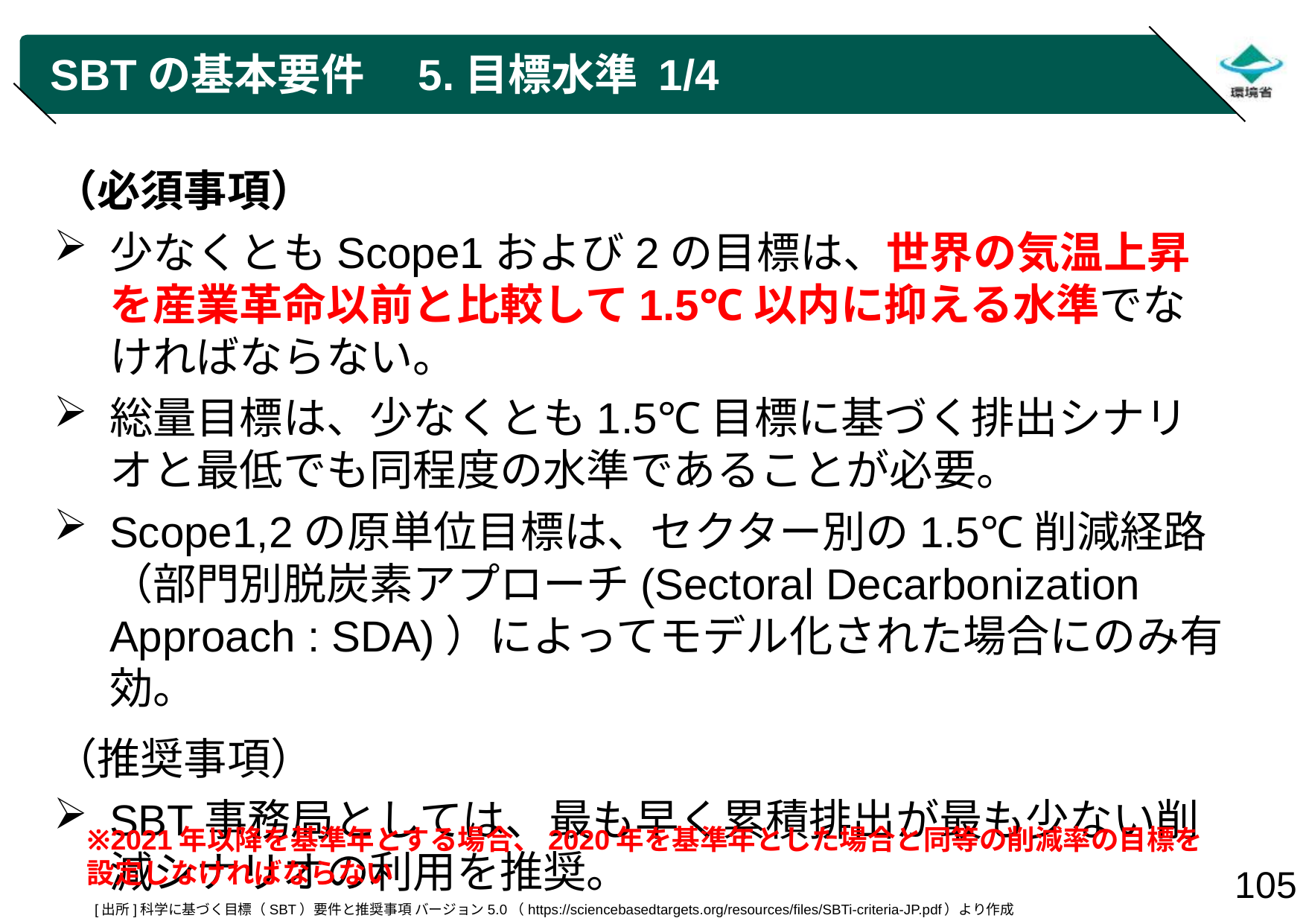

# SBTの基本要件　5.目標水準 1/4
（必須事項）
少なくともScope1および2の目標は、世界の気温上昇を産業革命以前と比較して1.5℃以内に抑える水準でなければならない。
総量目標は、少なくとも1.5℃目標に基づく排出シナリオと最低でも同程度の水準であることが必要。
Scope1,2の原単位目標は、セクター別の1.5℃削減経路
（部門別脱炭素アプローチ(Sectoral Decarbonization Approach : SDA)）によってモデル化された場合にのみ有効。
（推奨事項）
SBT事務局としては、最も早く累積排出が最も少ない削減シナリオの利用を推奨。
※2021年以降を基準年とする場合、2020年を基準年とした場合と同等の削減率の目標を設定しなければならない
[出所]科学に基づく目標（SBT）要件と推奨事項 バージョン5.0（https://sciencebasedtargets.org/resources/files/SBTi-criteria-JP.pdf）より作成